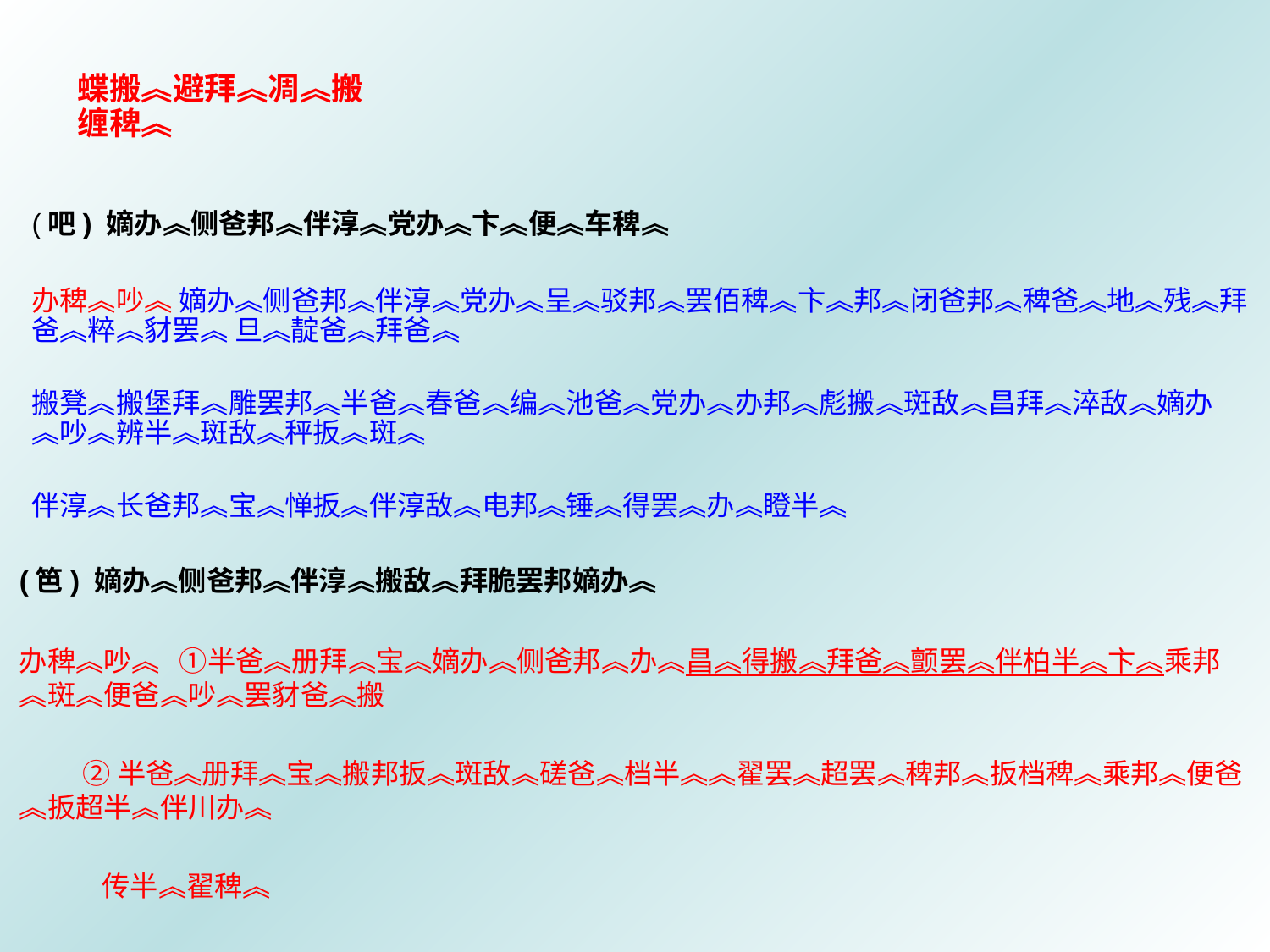

蝶搬︽避拜︽凋︽搬缠稗︽
(吧) 嫡办︽侧爸邦︽伴淳︽党办︽卞︽便︽车稗︽

办稗︽吵︽ 嫡办︽侧爸邦︽伴淳︽党办︽呈︽驳邦︽罢佰稗︽卞︽邦︽闭爸邦︽稗爸︽地︽残︽拜爸︽粹︽豺罢︽ 旦︽靛爸︽拜爸︽

搬凳︽搬堡拜︽雕罢邦︽半爸︽春爸︽编︽池爸︽党办︽办邦︽彪搬︽斑敌︽昌拜︽淬敌︽嫡办︽吵︽辨半︽斑敌︽秤扳︽斑︽

伴淳︽长爸邦︽宝︽惮扳︽伴淳敌︽电邦︽锤︽得罢︽办︽瞪半︽

(笆) 嫡办︽侧爸邦︽伴淳︽搬敌︽拜脆罢邦嫡办︽

办稗︽吵︽   ①半爸︽册拜︽宝︽嫡办︽侧爸邦︽办︽昌︽得搬︽拜爸︽颤罢︽伴柏半︽卞︽乘邦︽斑︽便爸︽吵︽罢豺爸︽搬

          ②半爸︽册拜︽宝︽搬邦扳︽斑敌︽磋爸︽档半︽︽翟罢︽超罢︽稗邦︽扳档稗︽乘邦︽便爸︽扳超半︽伴川办︽

            传半︽翟稗︽